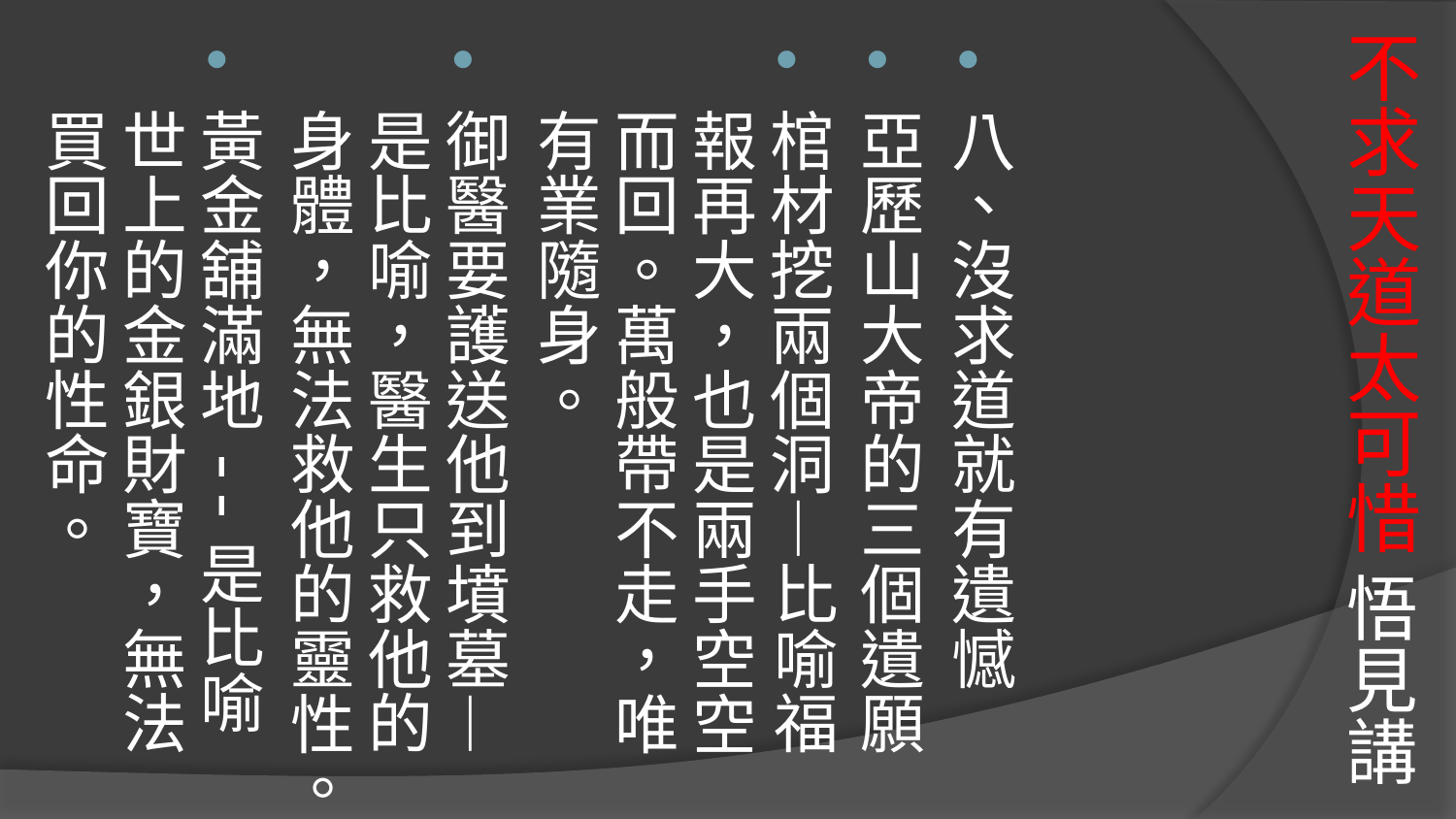

# 不求天道太可惜 悟見講
八、沒求道就有遺憾
亞歷山大帝的三個遺願
棺材挖兩個洞—比喻福報再大，也是兩手空空而回。萬般帶不走，唯有業隨身。
御醫要護送他到墳墓—是比喻，醫生只救他的身體，無法救他的靈性。
黃金舖滿地--是比喻世上的金銀財寶，無法買回你的性命。